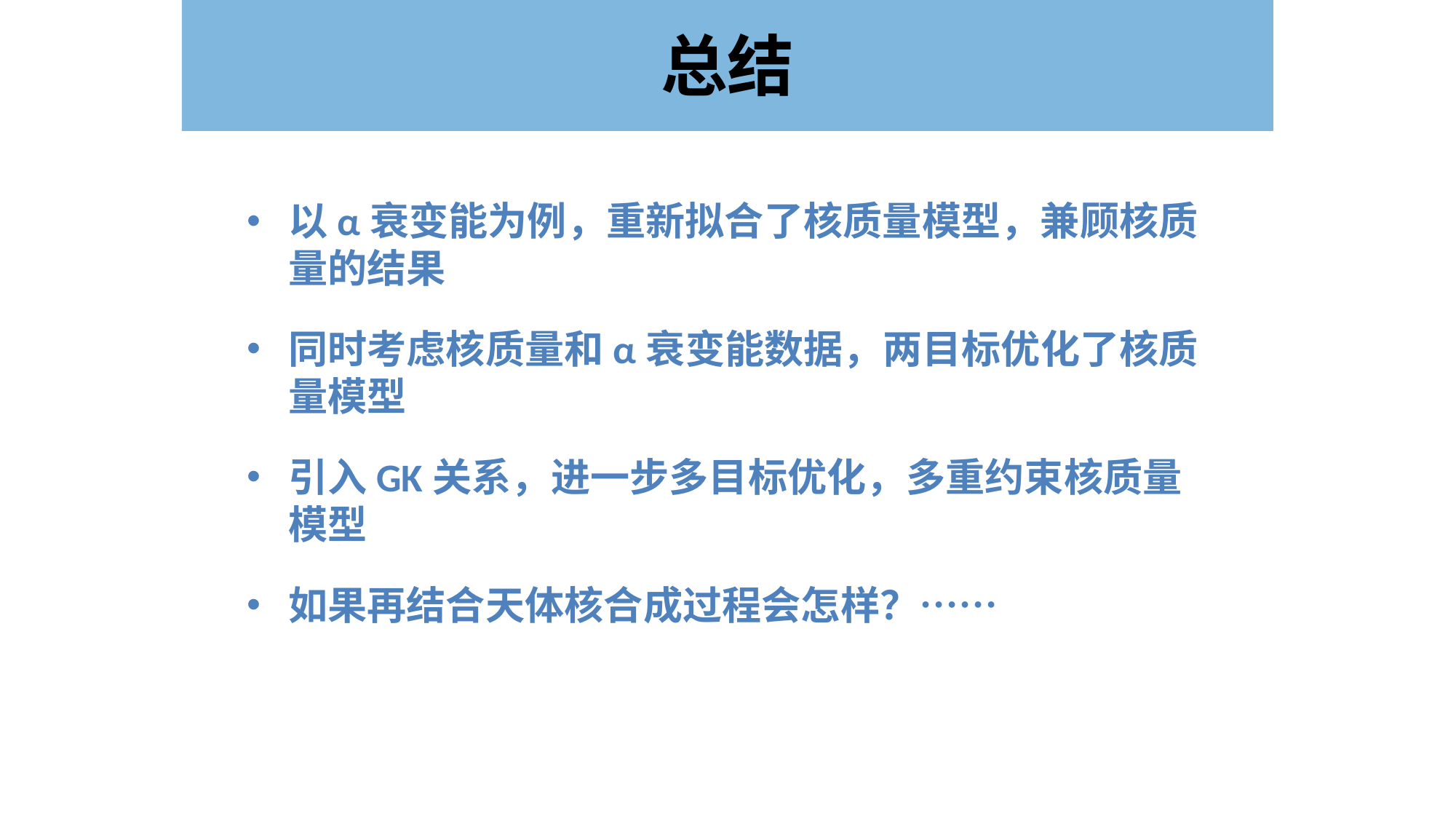

总结
以α衰变能为例，重新拟合了核质量模型，兼顾核质量的结果

同时考虑核质量和α衰变能数据，两目标优化了核质量模型

引入GK关系，进一步多目标优化，多重约束核质量模型

如果再结合天体核合成过程会怎样？……